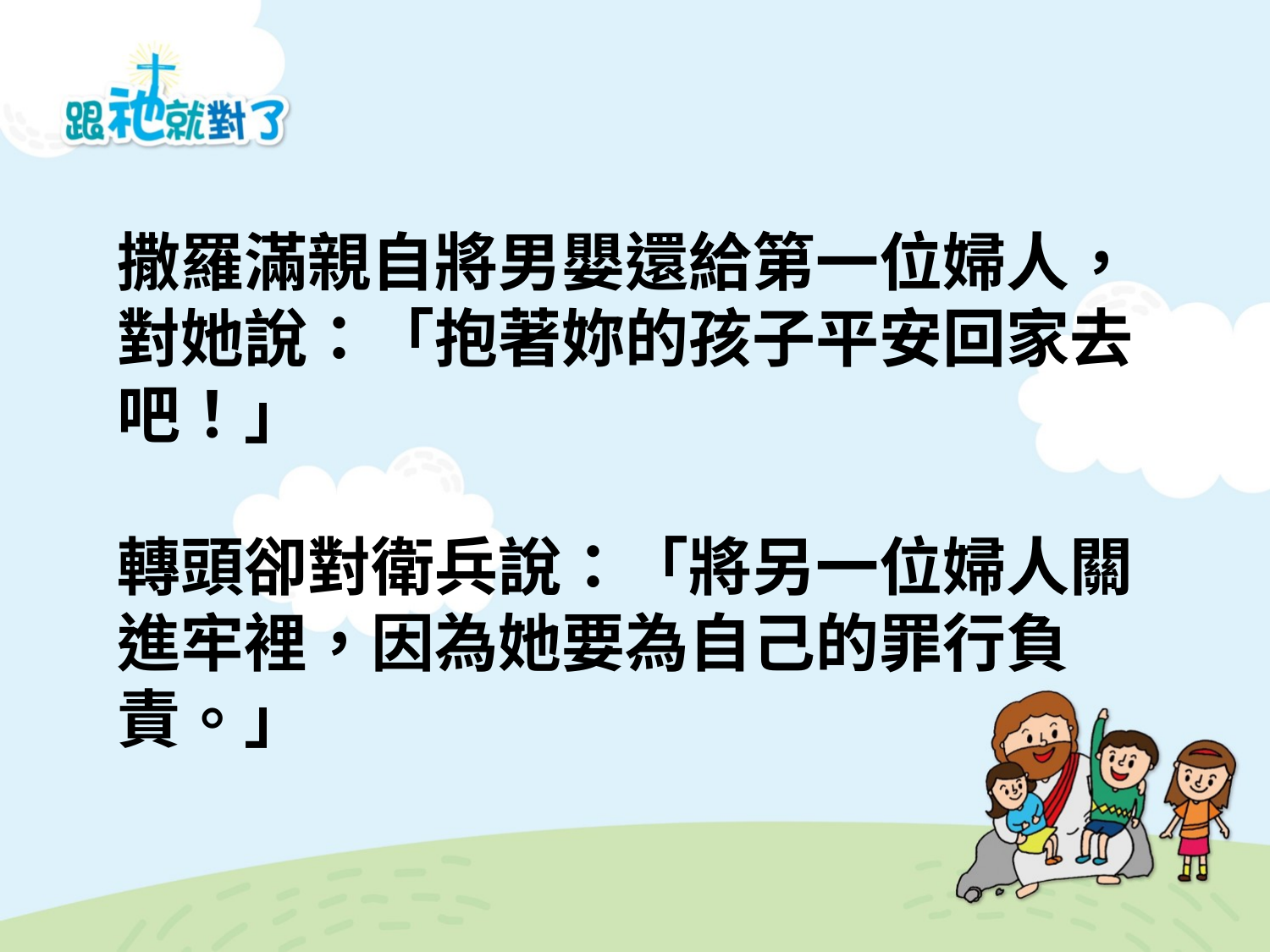

撒羅滿親自將男嬰還給第一位婦人，對她說：「抱著妳的孩子平安回家去吧！」

轉頭卻對衛兵說：「將另一位婦人關進牢裡，因為她要為自己的罪行負責。」